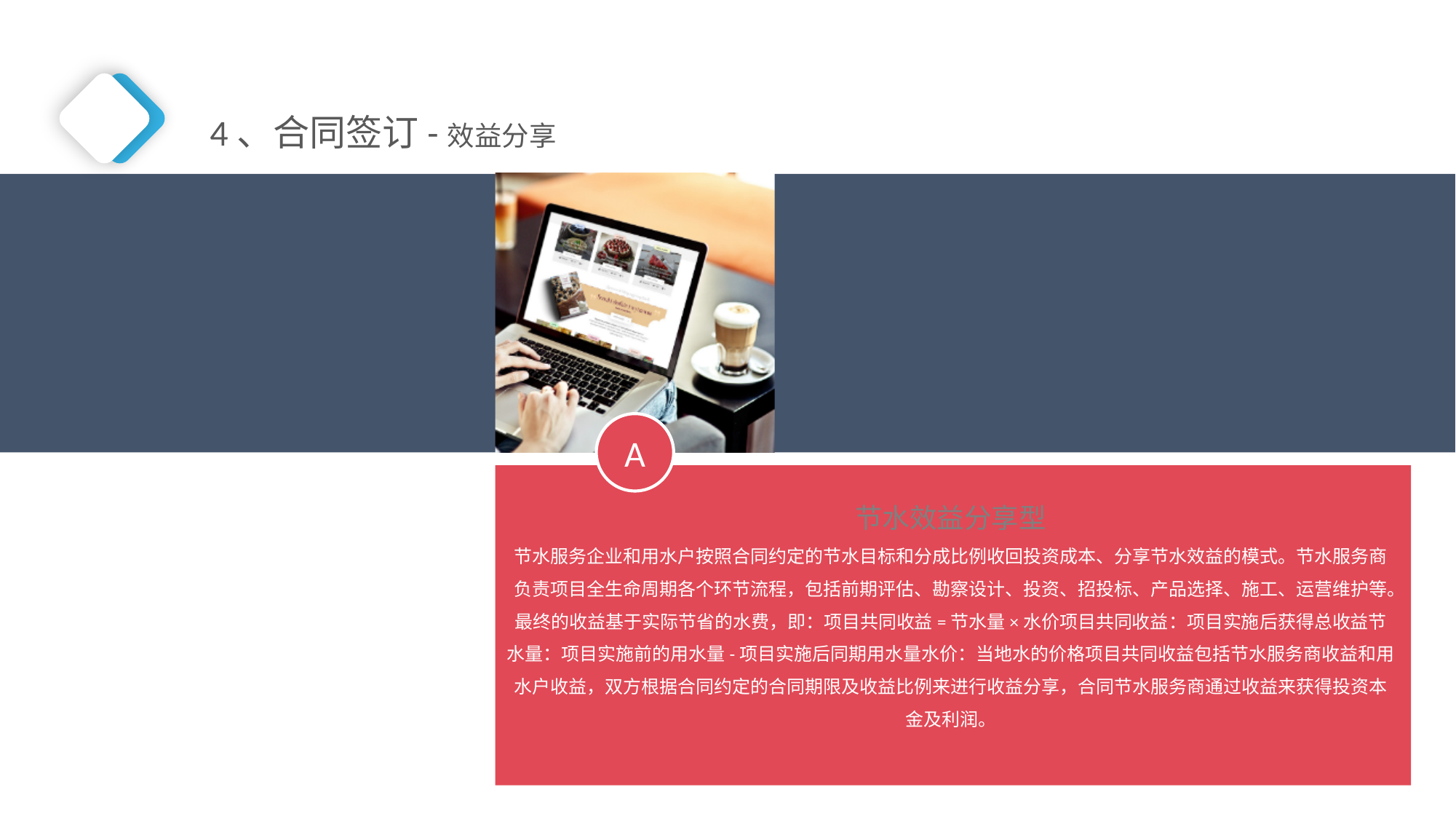

4、合同签订-效益分享

A

节水效益分享型
节水服务企业和用水户按照合同约定的节水目标和分成比例收回投资成本、分享节水效益的模式。节水服务商负责项目全生命周期各个环节流程，包括前期评估、勘察设计、投资、招投标、产品选择、施工、运营维护等。最终的收益基于实际节省的水费，即：项目共同收益=节水量×水价项目共同收益：项目实施后获得总收益节水量：项目实施前的用水量-项目实施后同期用水量水价：当地水的价格项目共同收益包括节水服务商收益和用水户收益，双方根据合同约定的合同期限及收益比例来进行收益分享，合同节水服务商通过收益来获得投资本金及利润。